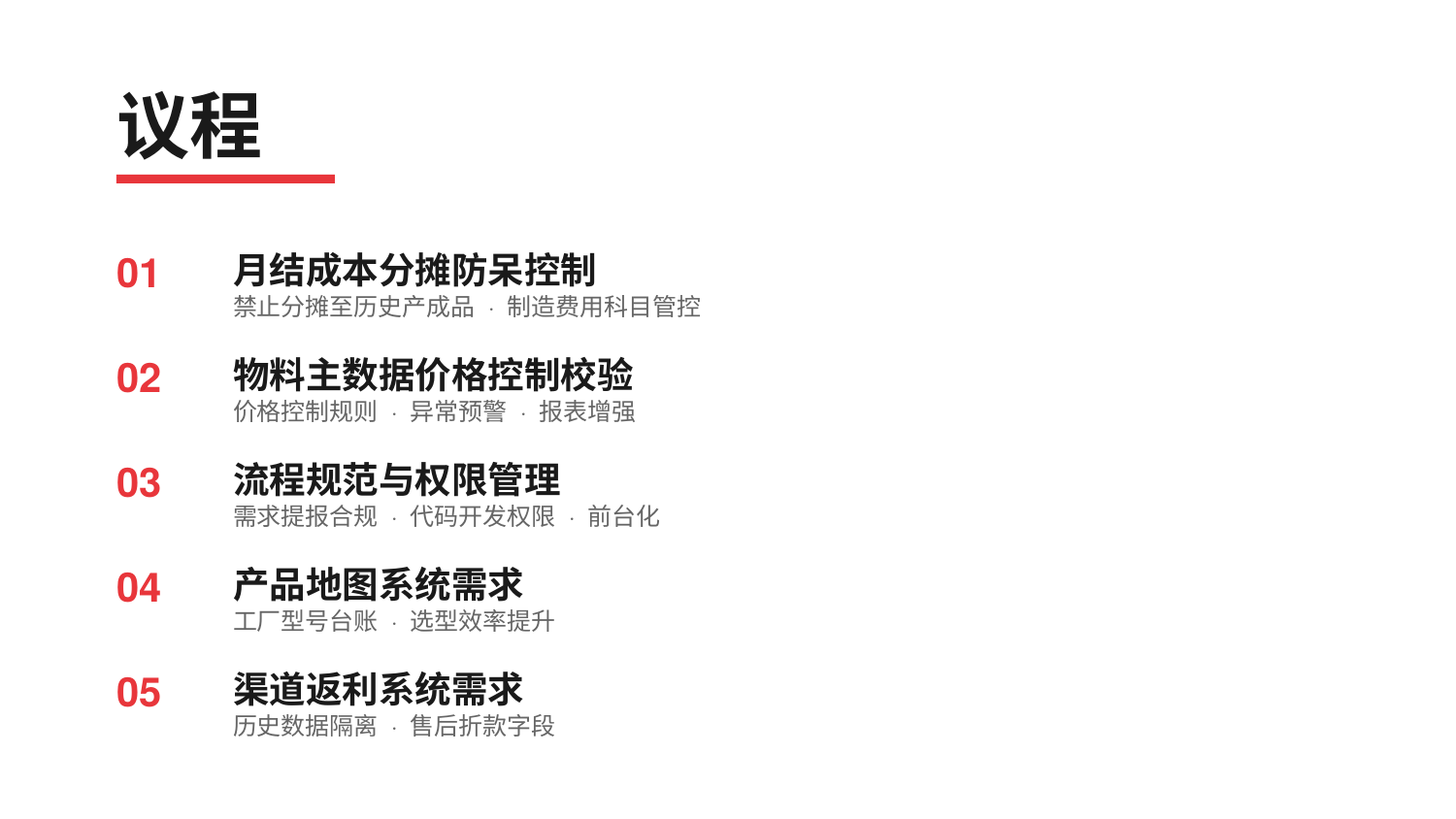

议程

01
月结成本分摊防呆控制
禁止分摊至历史产成品 · 制造费用科目管控
02
物料主数据价格控制校验
价格控制规则 · 异常预警 · 报表增强
03
流程规范与权限管理
需求提报合规 · 代码开发权限 · 前台化
04
产品地图系统需求
工厂型号台账 · 选型效率提升
05
渠道返利系统需求
历史数据隔离 · 售后折款字段